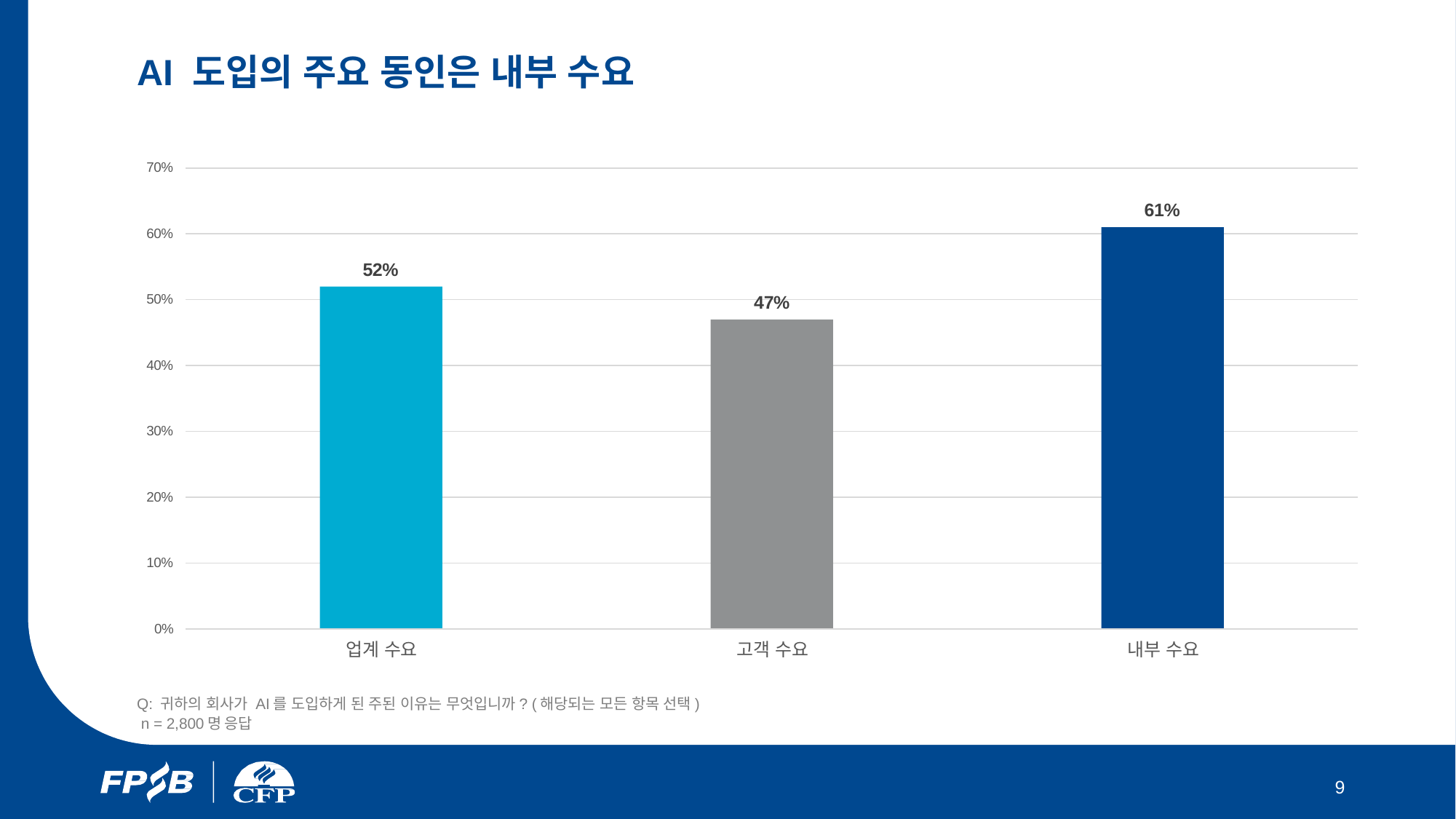

# AI 도입의 주요 동인은 내부 수요
70%

61%
60%

52%
50%
47%
40%
30%
20%
10%
0%
업계 수요
고객 수요
내부 수요
Q: 귀하의 회사가 AI를 도입하게 된 주된 이유는 무엇입니까? (해당되는 모든 항목 선택)
 n = 2,800명 응답
9